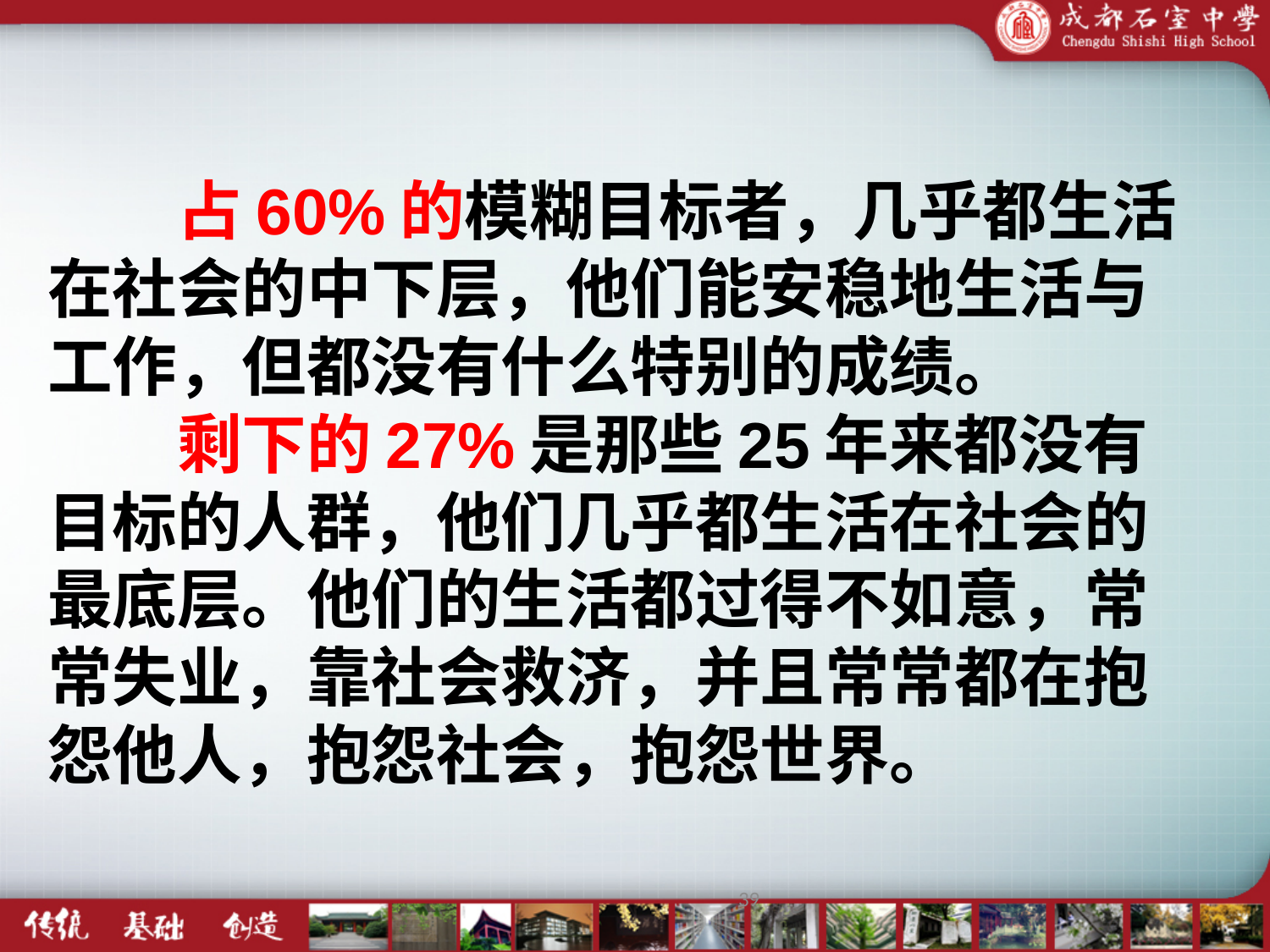

# 占60%的模糊目标者，几乎都生活在社会的中下层，他们能安稳地生活与工作，但都没有什么特别的成绩。 　　剩下的27%是那些25年来都没有目标的人群，他们几乎都生活在社会的最底层。他们的生活都过得不如意，常常失业，靠社会救济，并且常常都在抱怨他人，抱怨社会，抱怨世界。
39